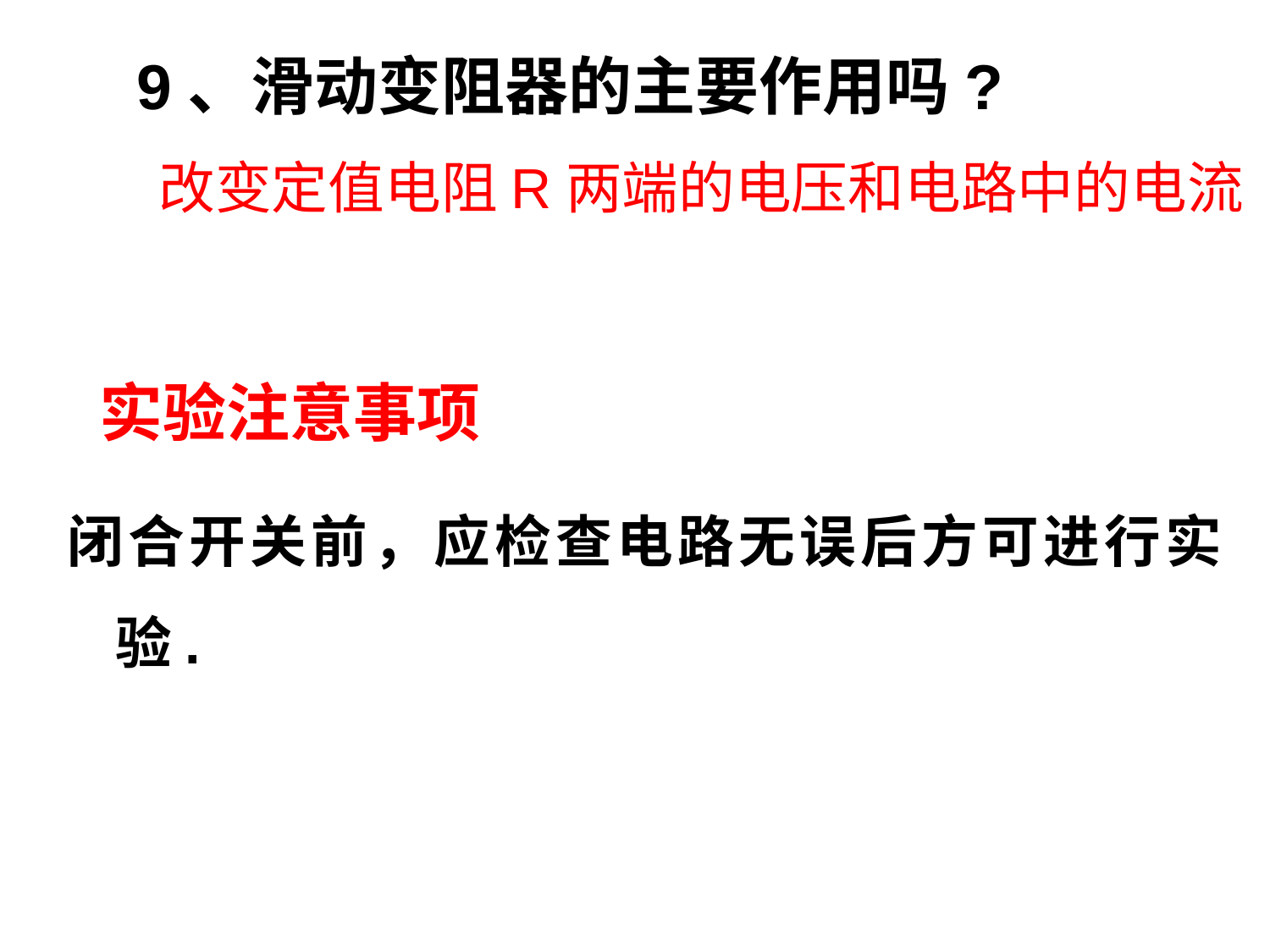

9、滑动变阻器的主要作用吗?
改变定值电阻R两端的电压和电路中的电流
实验注意事项
闭合开关前，应检查电路无误后方可进行实验.